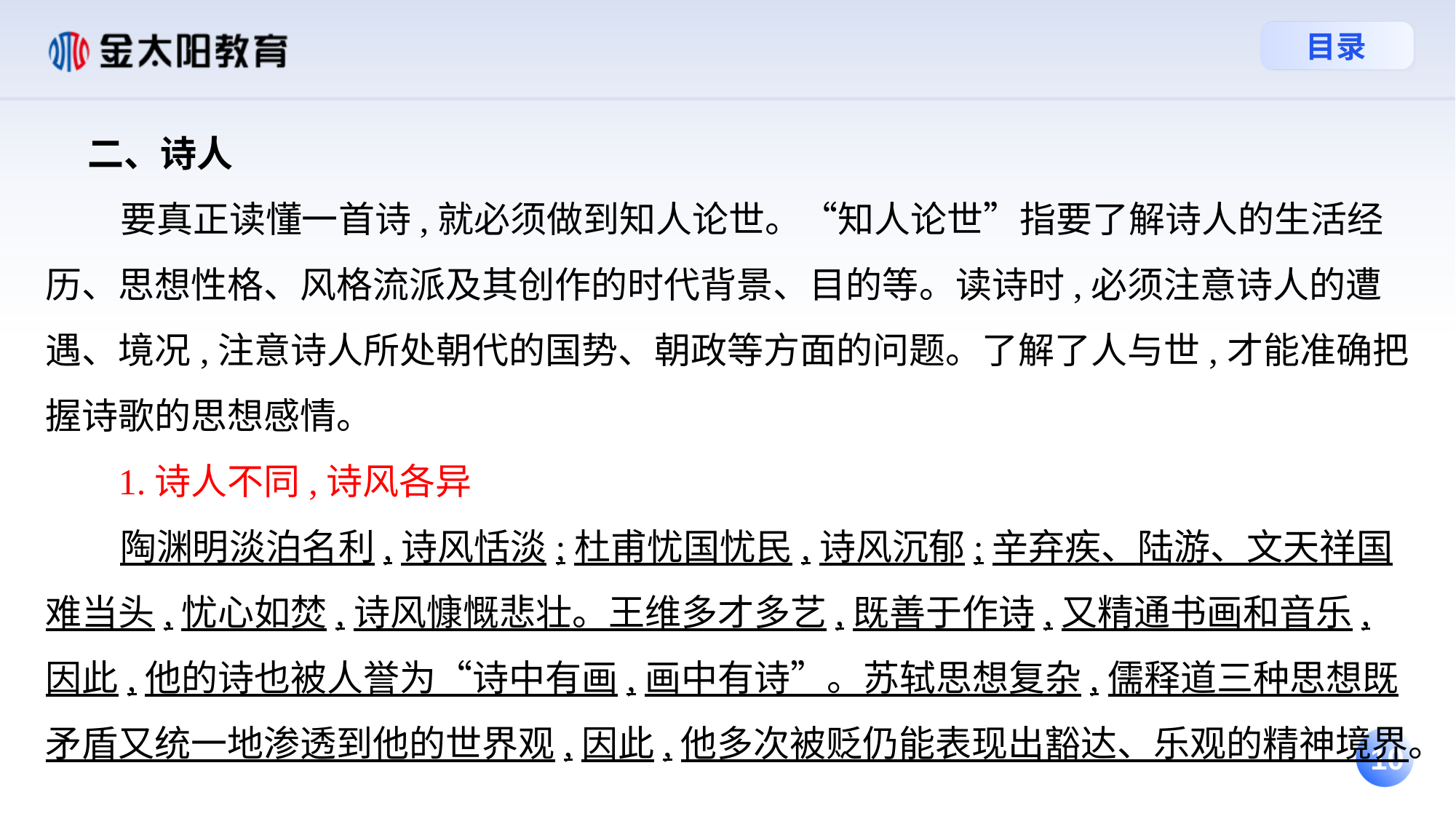

二、诗人
        要真正读懂一首诗,就必须做到知人论世。“知人论世”指要了解诗人的生活经历、思想性格、风格流派及其创作的时代背景、目的等。读诗时,必须注意诗人的遭遇、境况,注意诗人所处朝代的国势、朝政等方面的问题。了解了人与世,才能准确把握诗歌的思想感情。
        1.诗人不同,诗风各异
        陶渊明淡泊名利,诗风恬淡;杜甫忧国忧民,诗风沉郁;辛弃疾、陆游、文天祥国难当头,忧心如焚,诗风慷慨悲壮。王维多才多艺,既善于作诗,又精通书画和音乐,因此,他的诗也被人誉为“诗中有画,画中有诗”。苏轼思想复杂,儒释道三种思想既矛盾又统一地渗透到他的世界观,因此,他多次被贬仍能表现出豁达、乐观的精神境界。